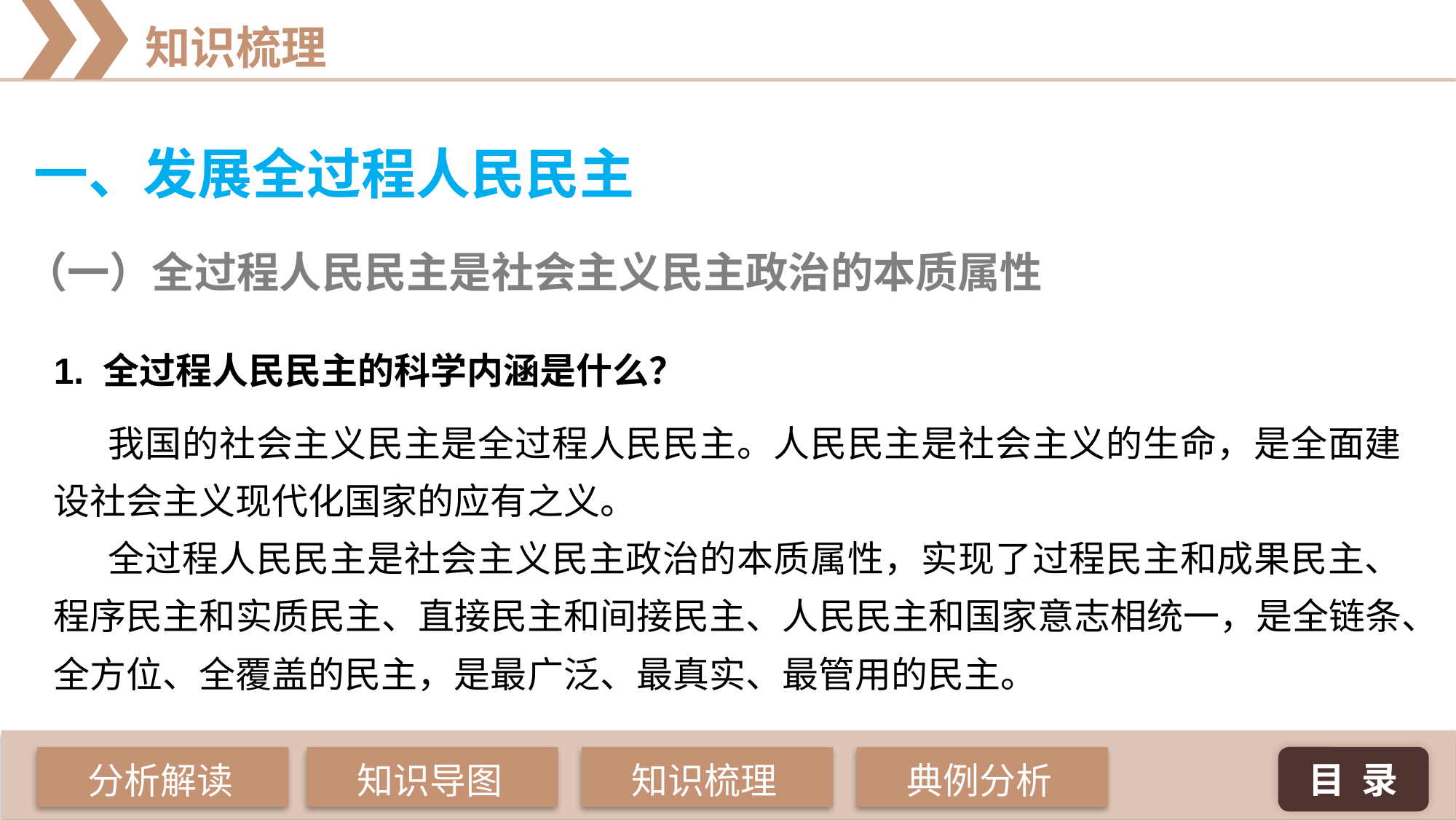

一、发展全过程人民民主
（一）全过程人民民主是社会主义民主政治的本质属性
1. 全过程人民民主的科学内涵是什么？
我国的社会主义民主是全过程人民民主。人民民主是社会主义的生命，是全面建设社会主义现代化国家的应有之义。
全过程人民民主是社会主义民主政治的本质属性，实现了过程民主和成果民主、程序民主和实质民主、直接民主和间接民主、人民民主和国家意志相统一，是全链条、全方位、全覆盖的民主，是最广泛、最真实、最管用的民主。